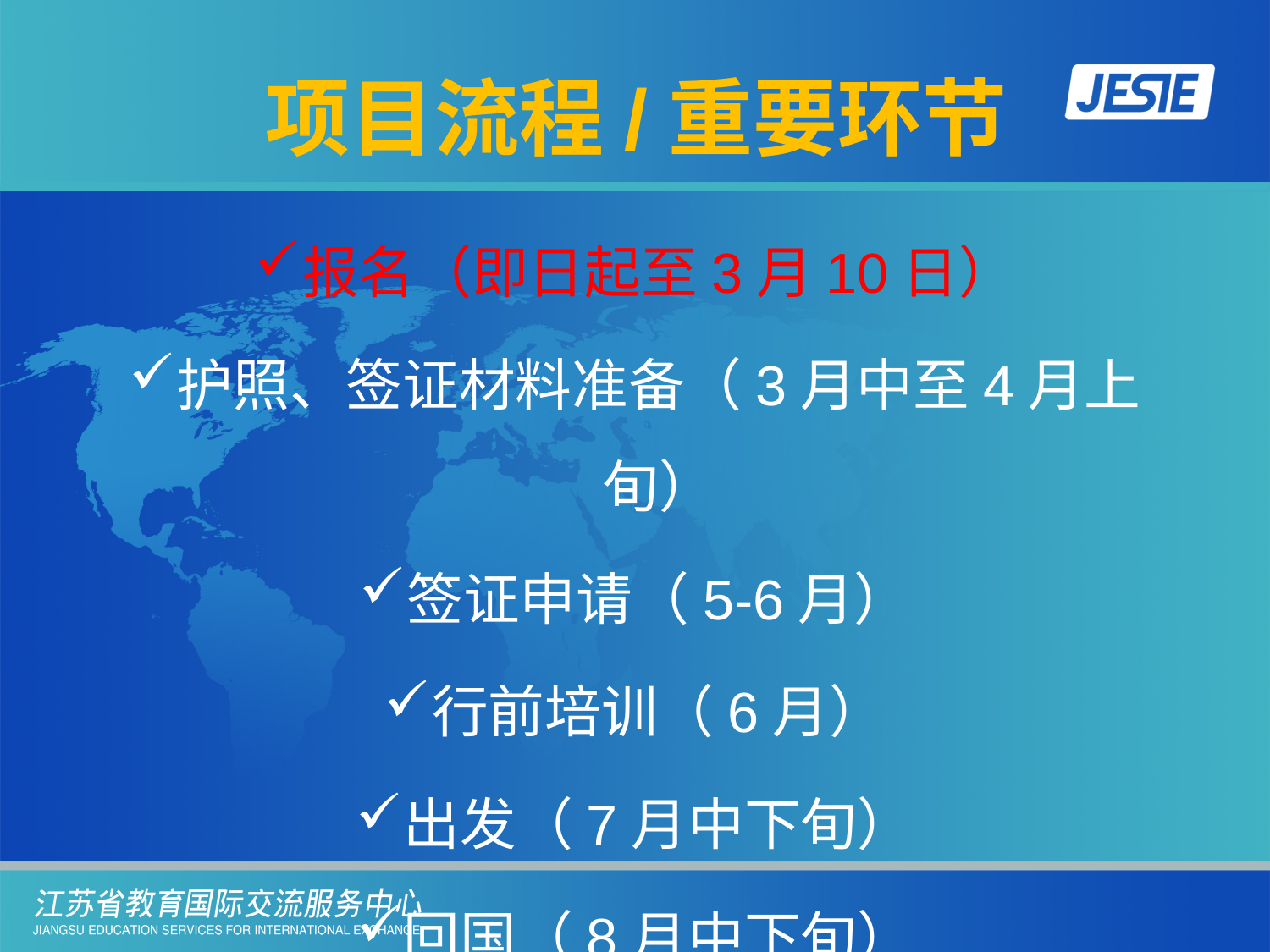

# 项目流程/重要环节
报名（即日起至3月10日）
护照、签证材料准备（3月中至4月上旬）
签证申请（5-6月）
行前培训（6月）
出发（7月中下旬）
回国（8月中下旬）